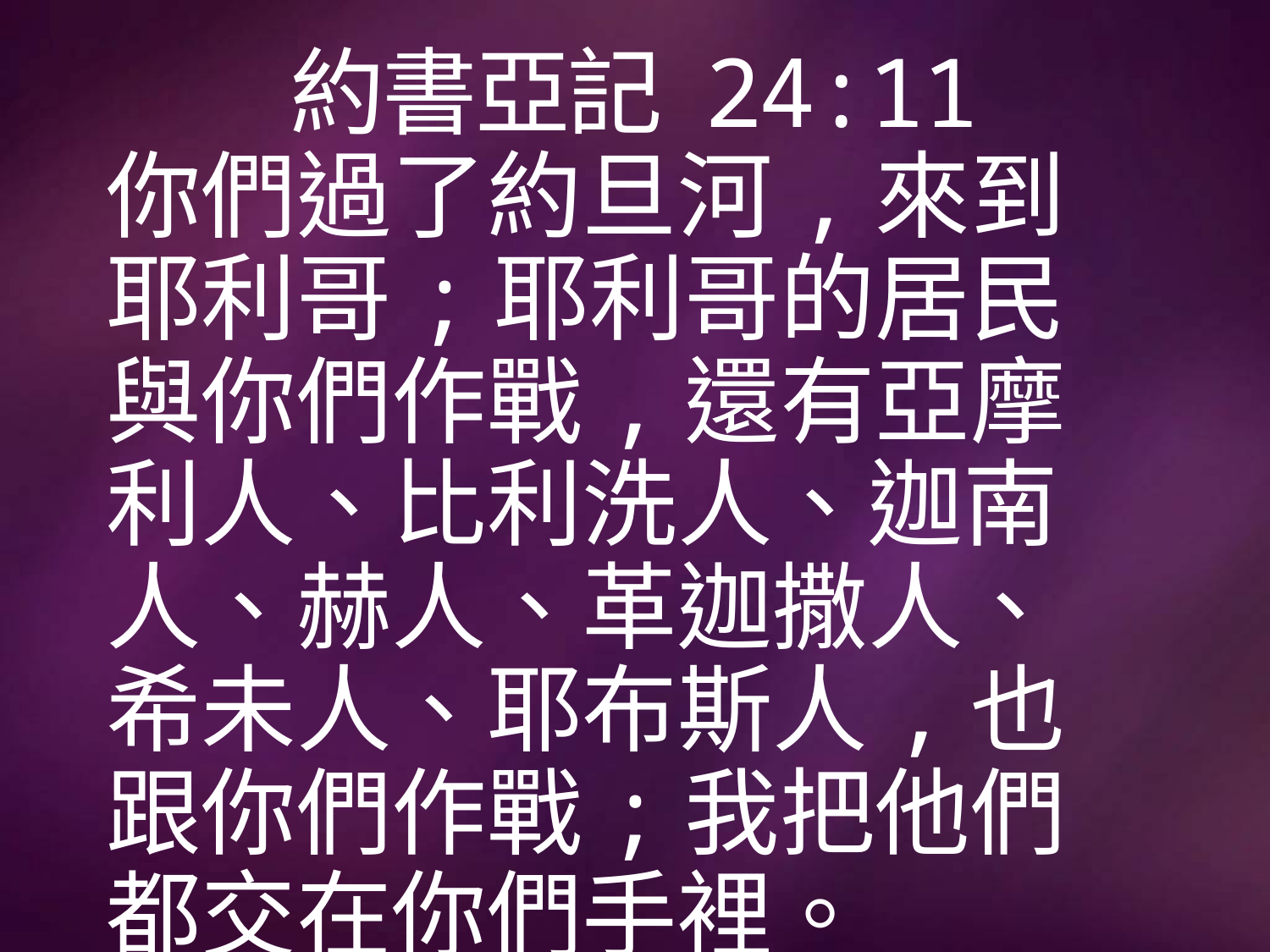

# 約書亞記 24:11
你們過了約旦河,來到耶利哥;耶利哥的居民與你們作戰,還有亞摩利人、比利洗人、迦南人、赫人、革迦撒人、希未人、耶布斯人,也跟你們作戰;我把他們都交在你們手裡。